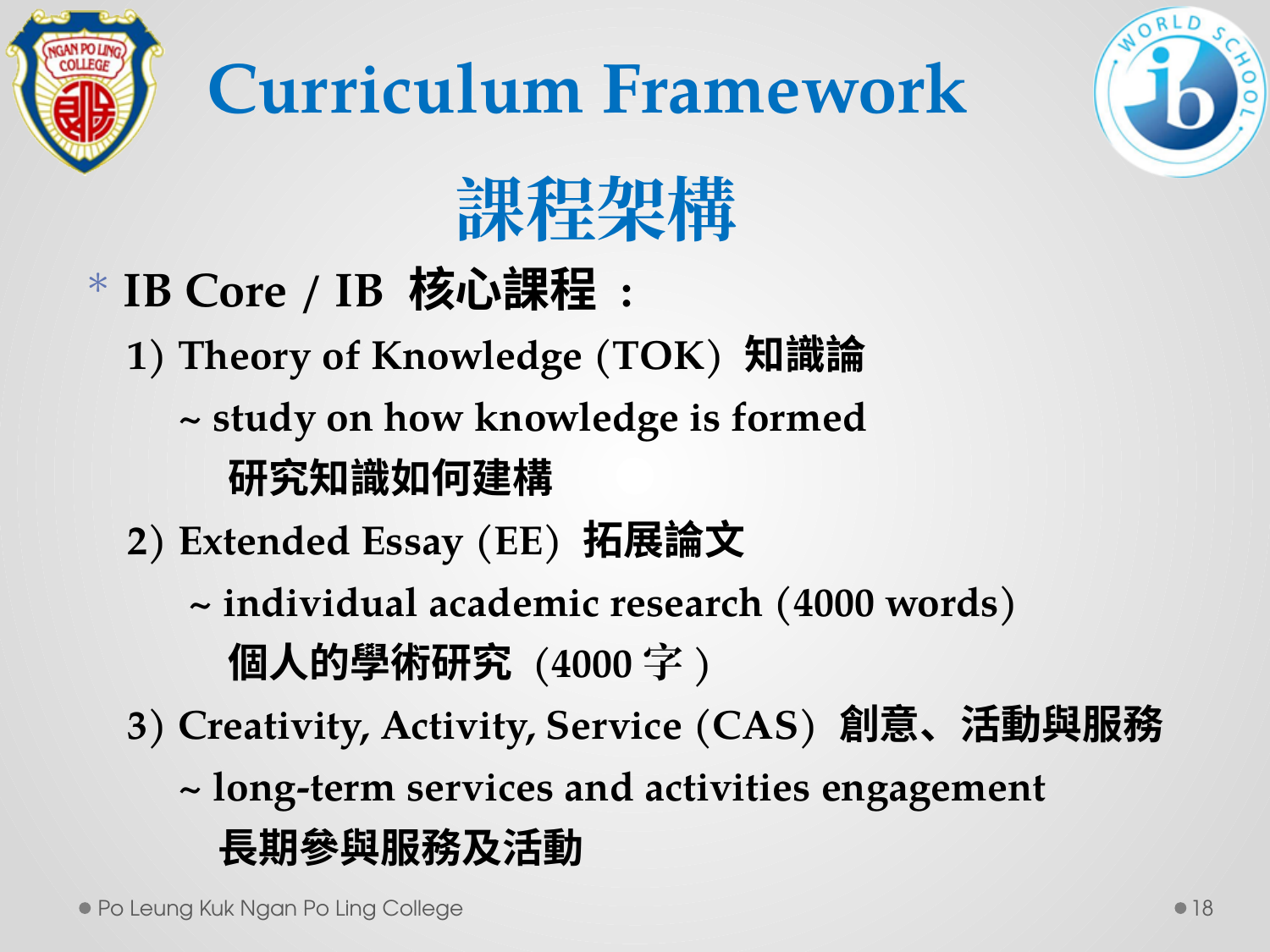

Curriculum Framework
課程架構
IB Core / IB 核心課程 :
    1) Theory of Knowledge (TOK) 知識論
         ~ study on how knowledge is formed
             研究知識如何建構
    2) Extended Essay (EE) 拓展論文
          ~ individual academic research (4000 words)
             個人的學術研究 (4000字)
    3) Creativity, Activity, Service (CAS) 創意、活動與服務
         ~ long-term services and activities engagement
            長期參與服務及活動
Po Leung Kuk Ngan Po Ling College
18